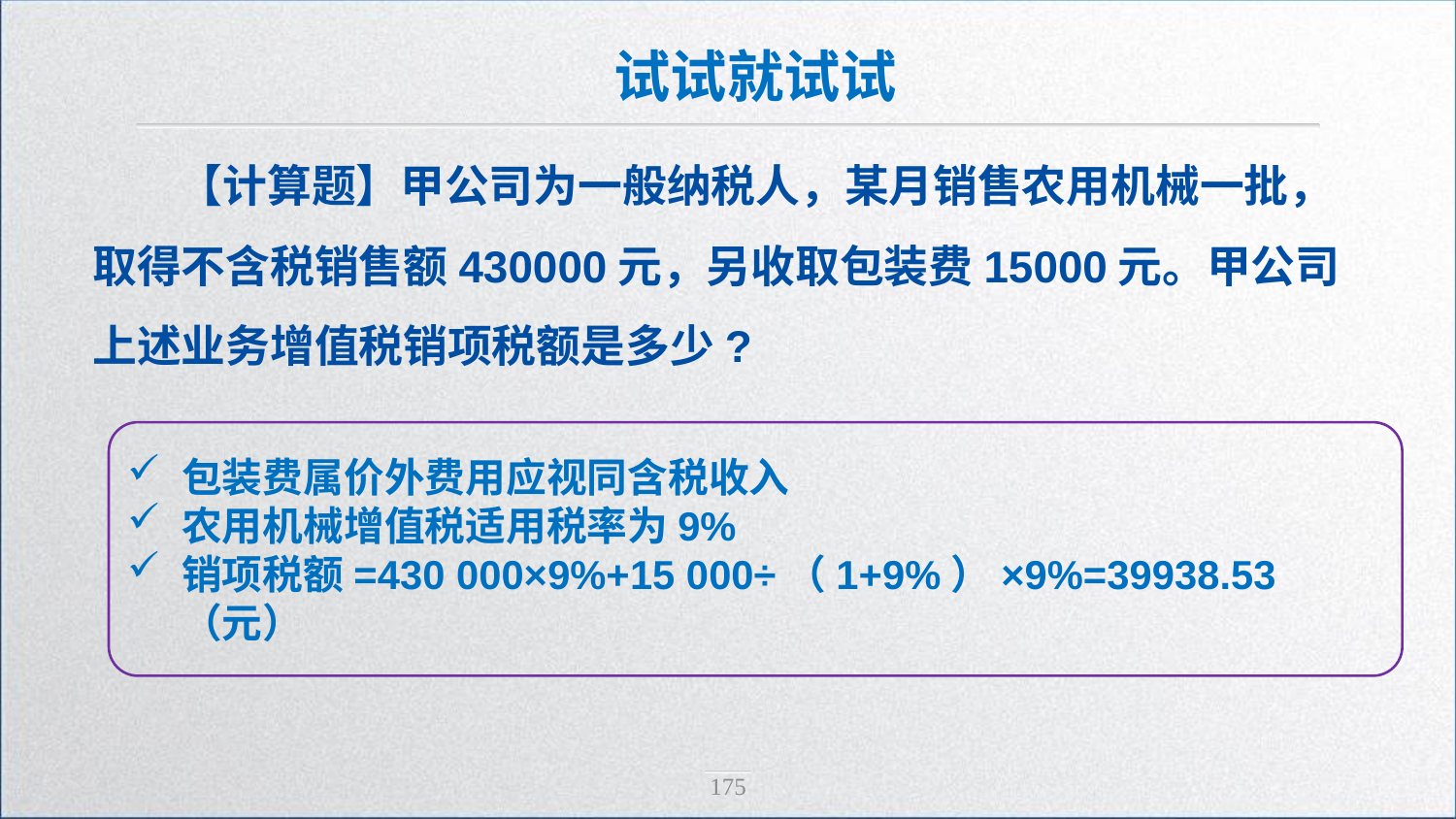

试试就试试
【计算题】甲公司为一般纳税人，某月销售农用机械一批，取得不含税销售额430000元，另收取包装费15000元。甲公司上述业务增值税销项税额是多少?
包装费属价外费用应视同含税收入
农用机械增值税适用税率为9%
销项税额=430 000×9%+15 000÷（1+9%）×9%=39938.53（元）
175